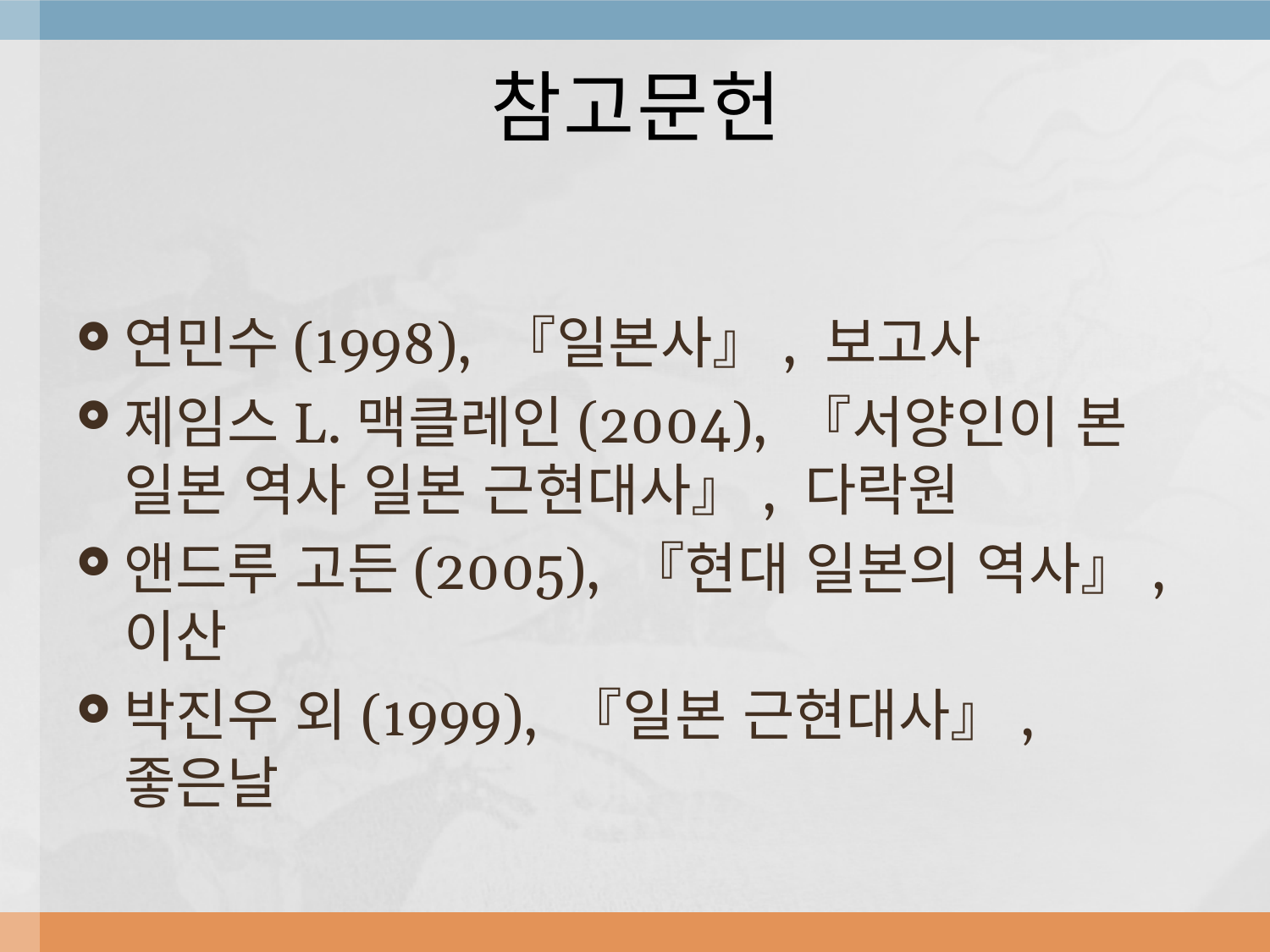

# 참고문헌

연민수(1998), 『일본사』, 보고사
제임스L.맥클레인(2004), 『서양인이 본 일본 역사 일본 근현대사』, 다락원
앤드루 고든(2005), 『현대 일본의 역사』, 이산
박진우 외(1999), 『일본 근현대사』, 좋은날